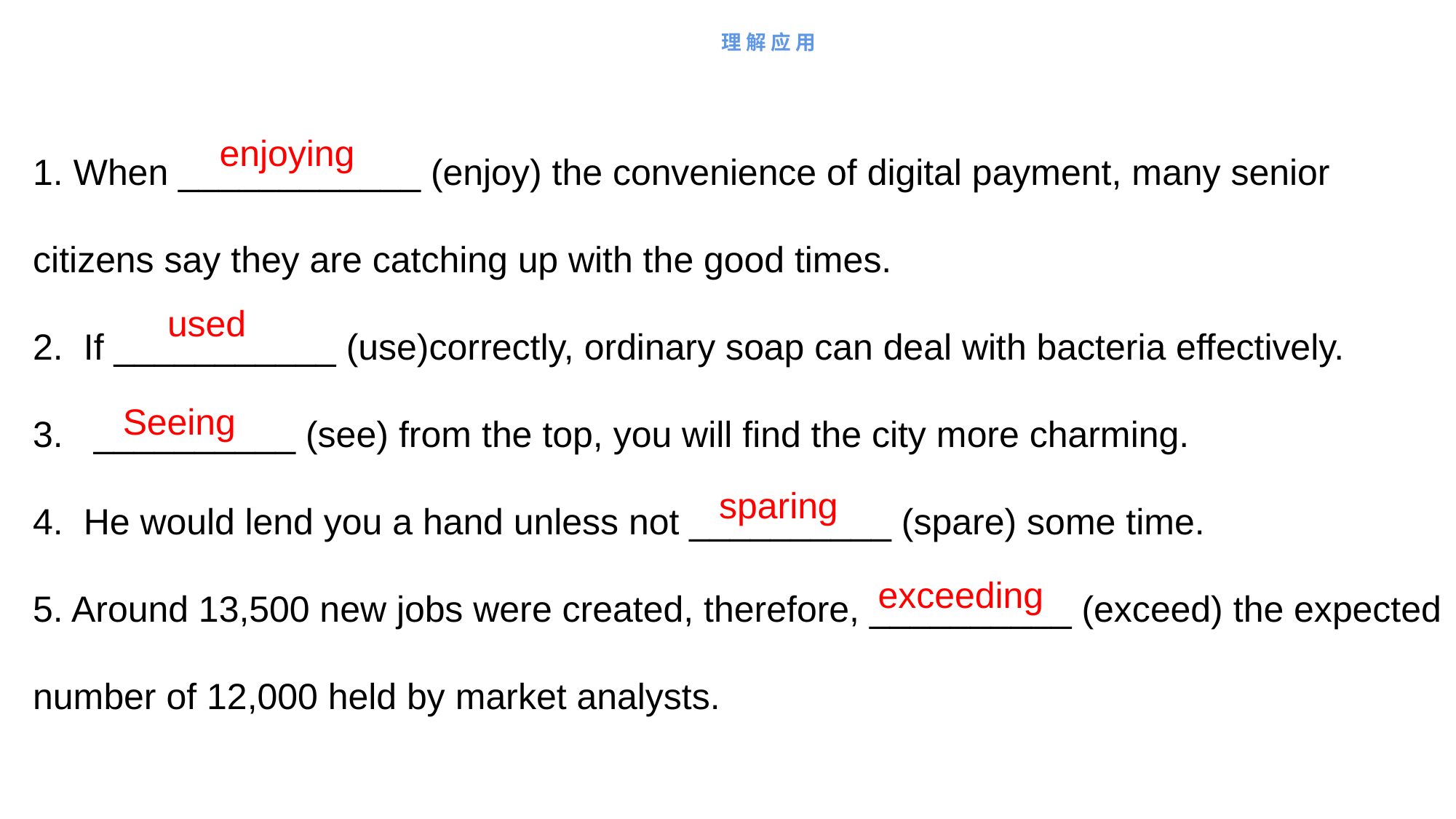

# 理解应用
1. When ____________ (enjoy) the convenience of digital payment, many senior citizens say they are catching up with the good times.
2.  If ___________ (use)correctly, ordinary soap can deal with bacteria effectively.
3.   __________ (see) from the top, you will find the city more charming.
4.  He would lend you a hand unless not __________ (spare) some time.
5. Around 13,500 new jobs were created, therefore, __________ (exceed) the expected number of 12,000 held by market analysts.
 enjoying
  used
 Seeing
 sparing
exceeding